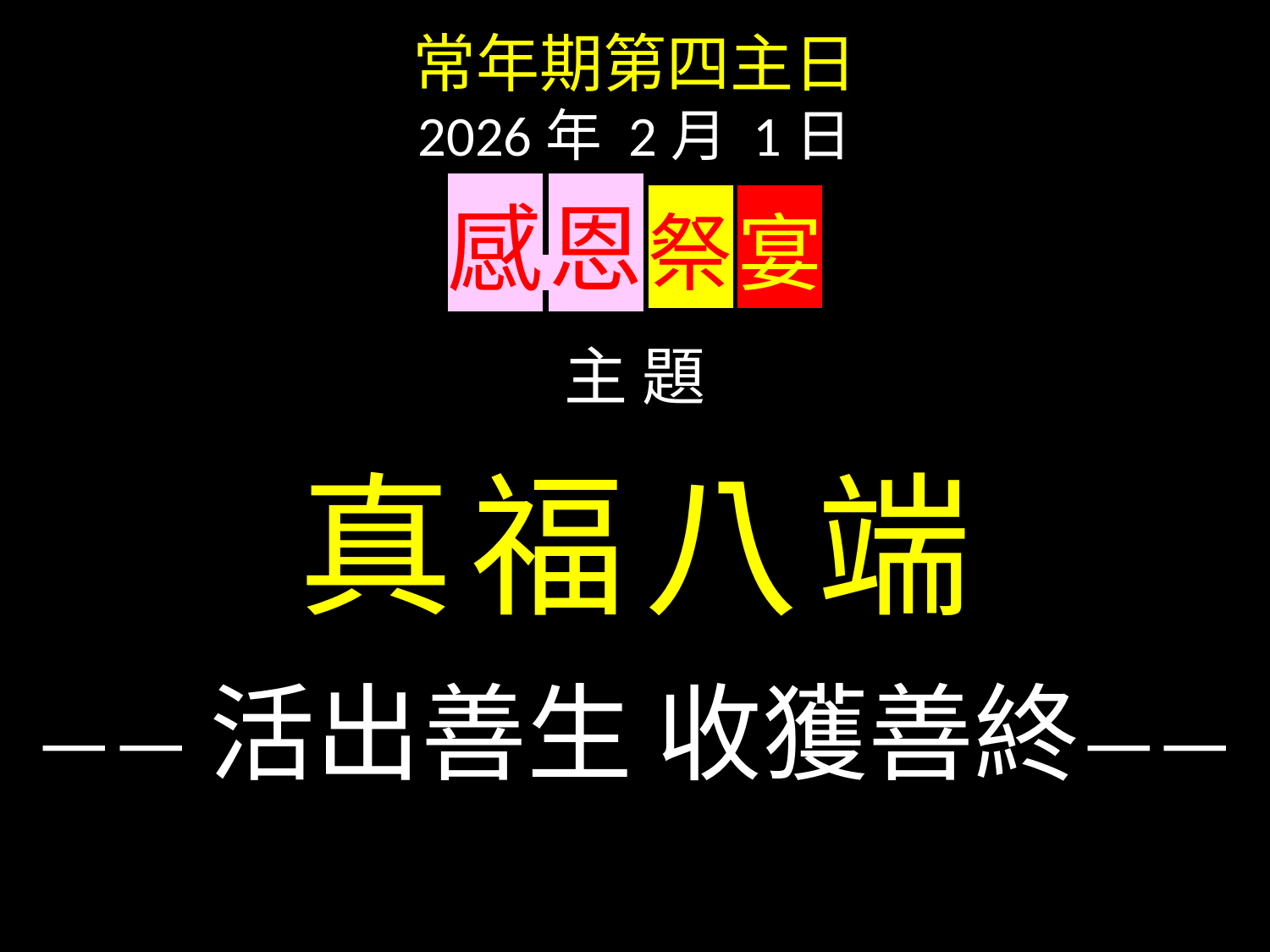

常年期第四主日
2026年 2月 1日
感 恩 祭 宴

主 題
真福八端
——活出善生 收獲善終——